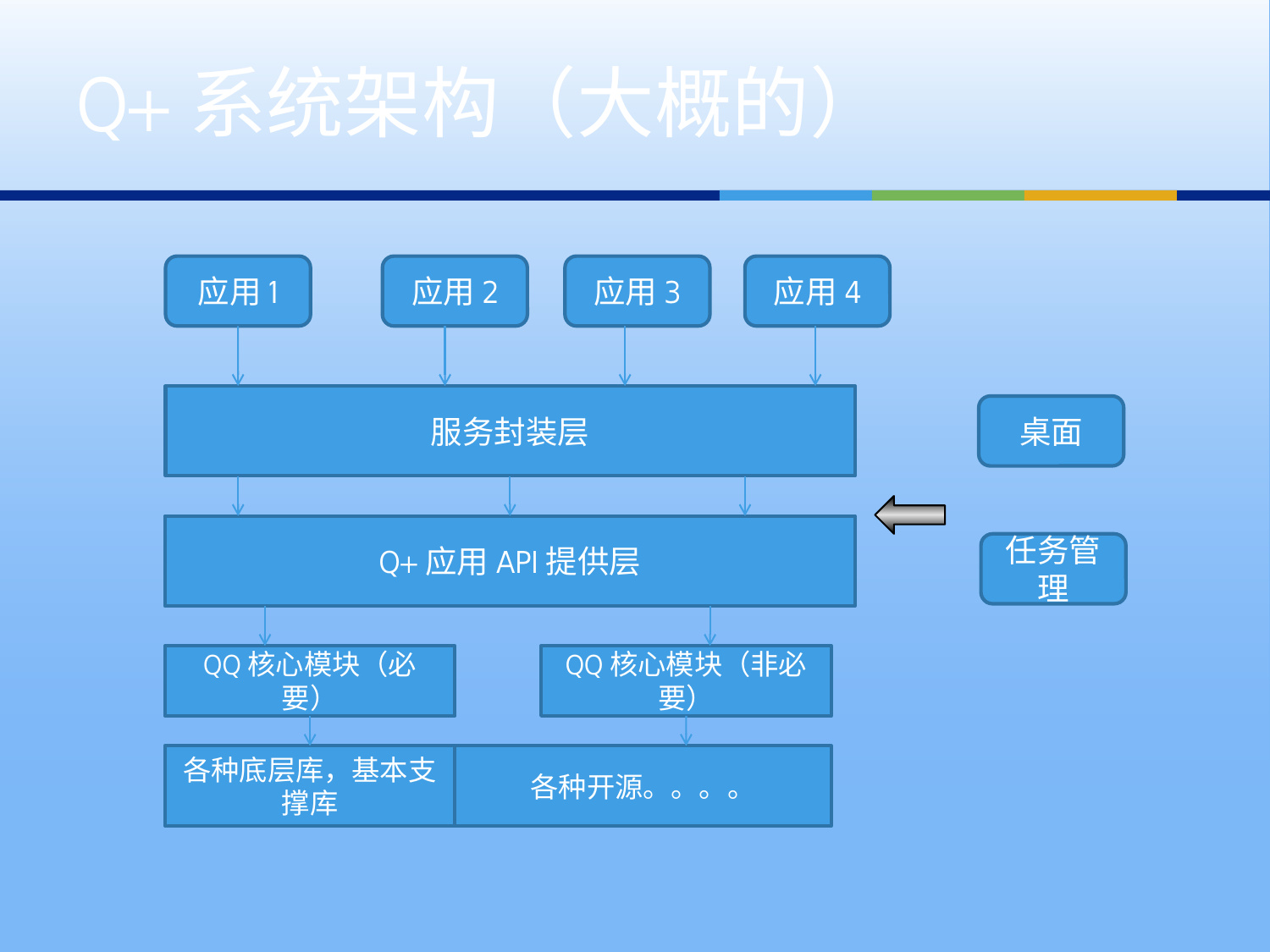

# Q+系统架构（大概的）
应用1
应用2
应用3
应用4
服务封装层
桌面

Q+应用API提供层
任务管理
QQ核心模块（必要）
QQ核心模块（非必要）
各种底层库，基本支撑库
各种开源。。。。